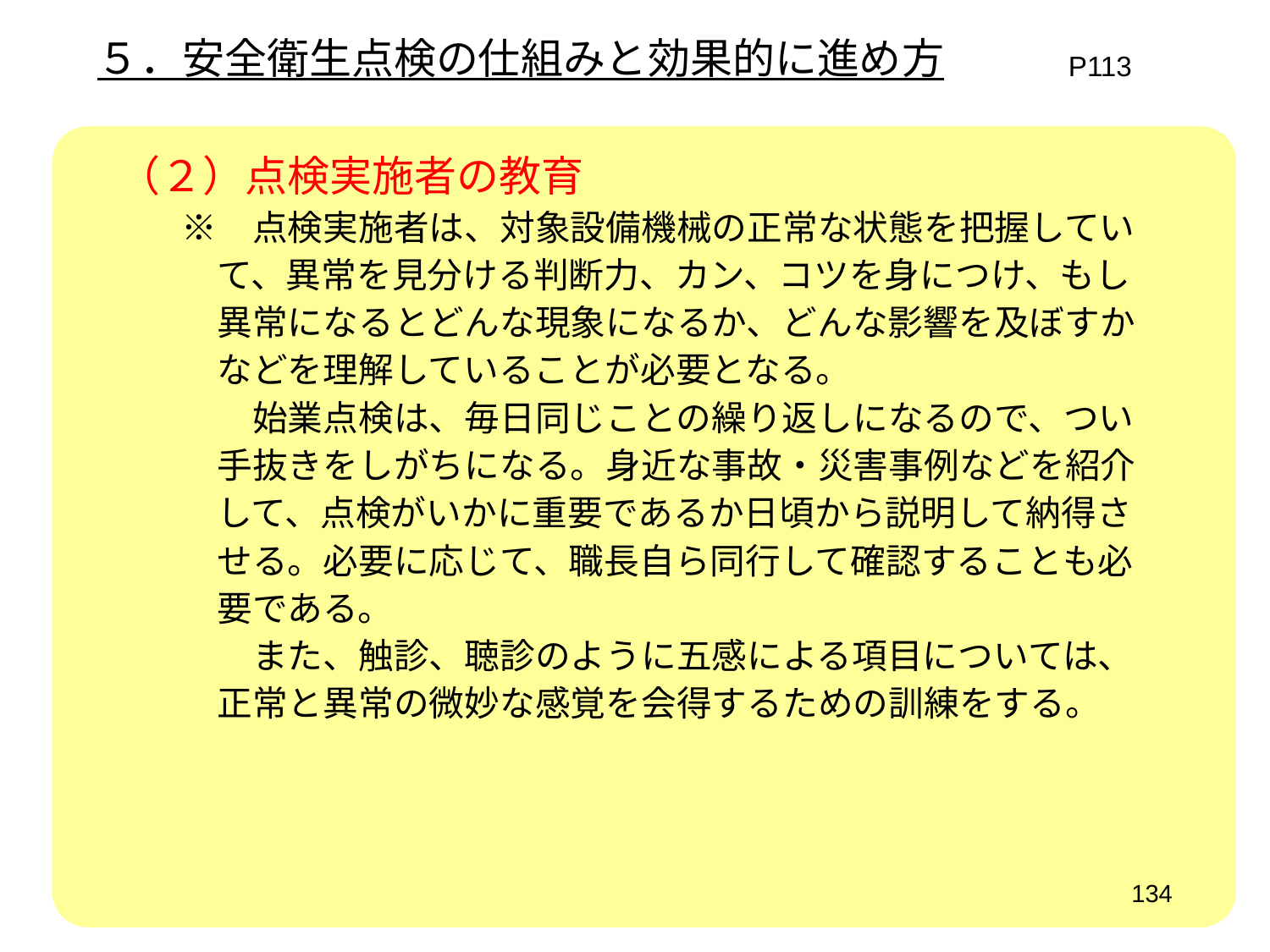

５．安全衛生点検の仕組みと効果的に進め方
P113
　（２）点検実施者の教育
　　　※　点検実施者は、対象設備機械の正常な状態を把握してい
　　　　て、異常を見分ける判断力、カン、コツを身につけ、もし
　　　　異常になるとどんな現象になるか、どんな影響を及ぼすか
　　　　などを理解していることが必要となる。
　　　　　始業点検は、毎日同じことの繰り返しになるので、つい
　　　　手抜きをしがちになる。身近な事故・災害事例などを紹介
　　　　して、点検がいかに重要であるか日頃から説明して納得さ
　　　　せる。必要に応じて、職長自ら同行して確認することも必
　　　　要である。
　　　　　また、触診、聴診のように五感による項目については、
　　　　正常と異常の微妙な感覚を会得するための訓練をする。
134